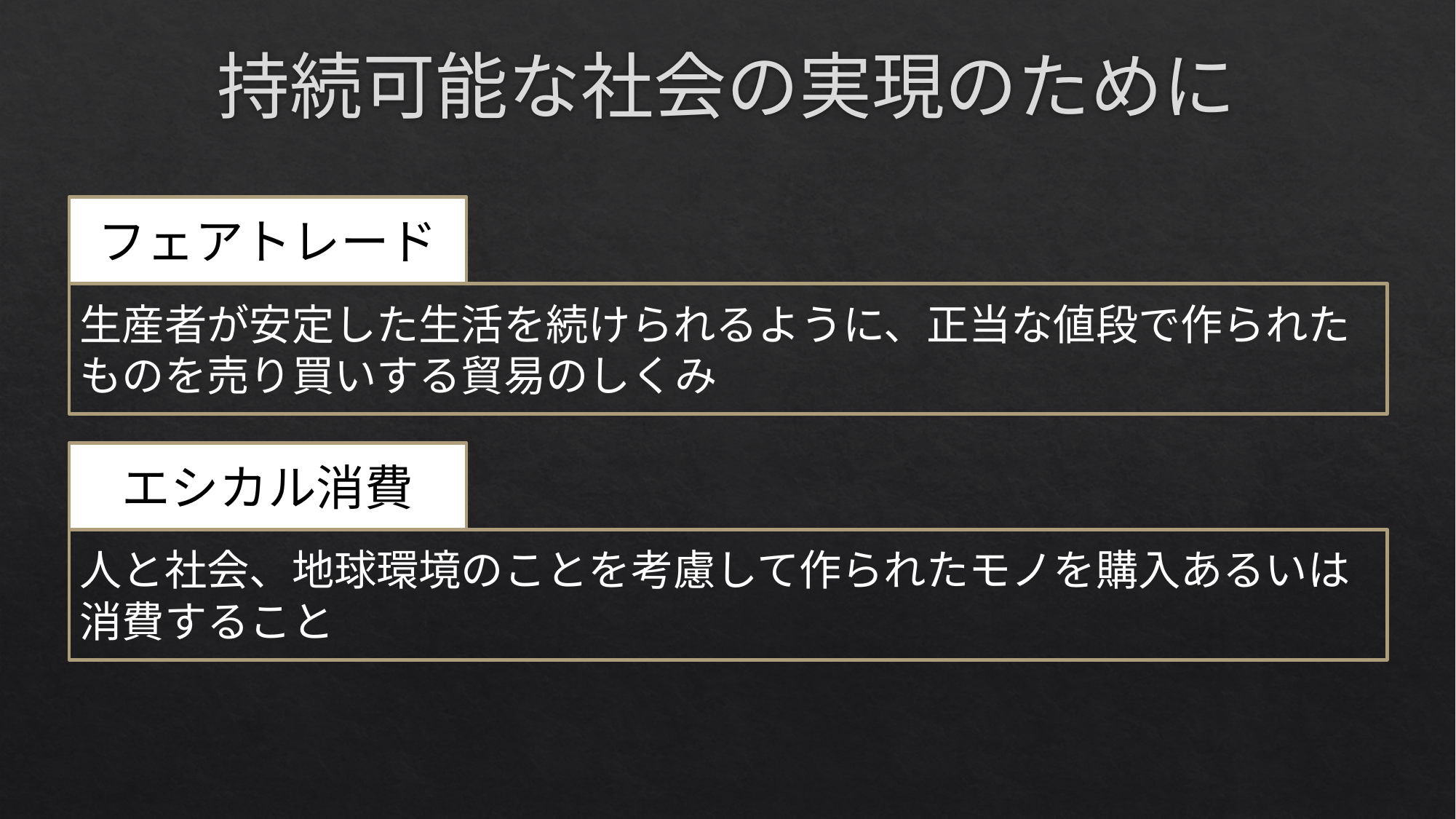

# 持続可能な社会の実現のために
フェアトレード
生産者が安定した生活を続けられるように、正当な値段で作られたものを売り買いする貿易のしくみ
エシカル消費
人と社会、地球環境のことを考慮して作られたモノを購入あるいは消費すること